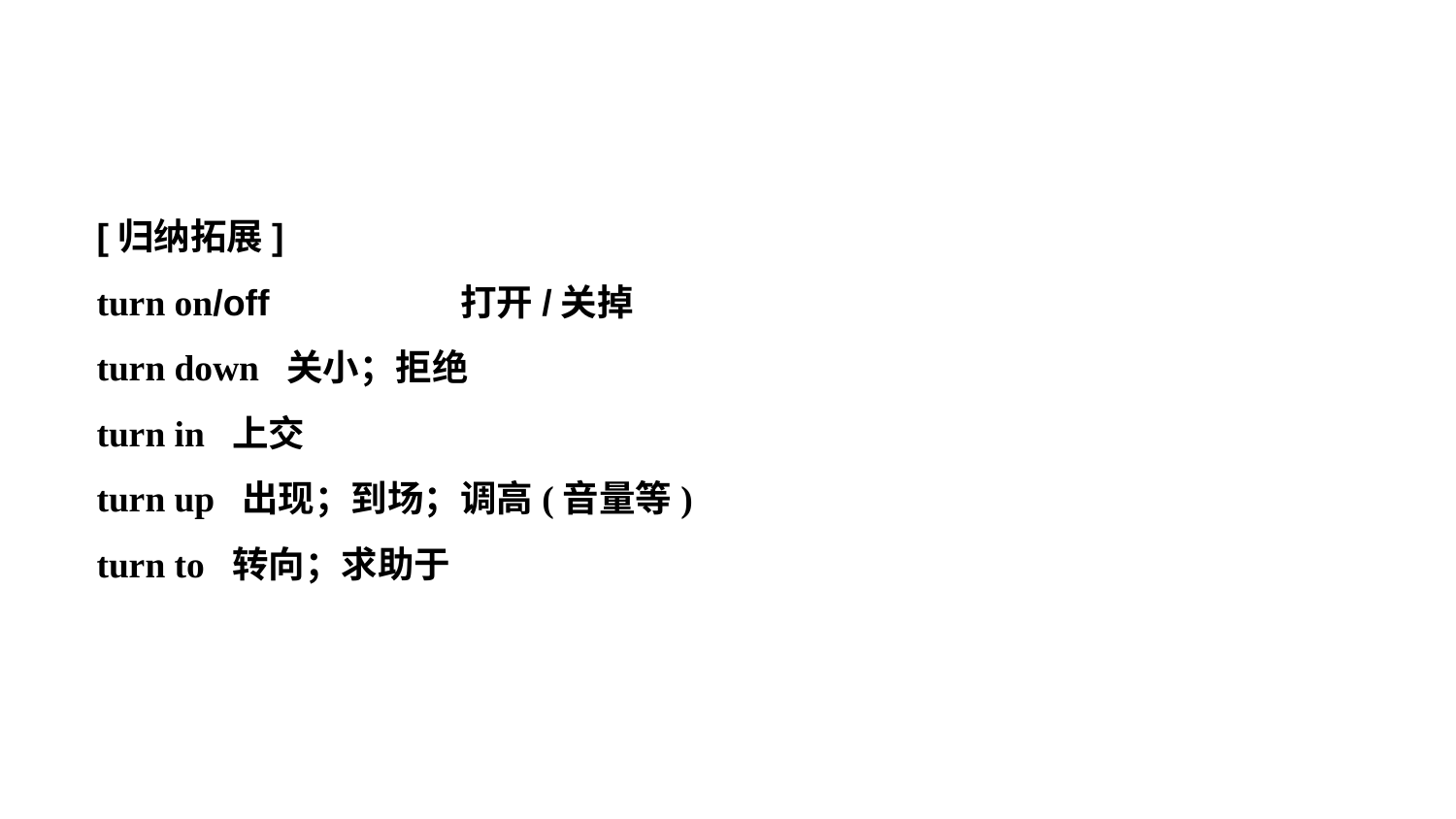

[归纳拓展]
turn on/off　　　　　打开/关掉
turn down  关小；拒绝
turn in  上交
turn up  出现；到场；调高(音量等)
turn to  转向；求助于